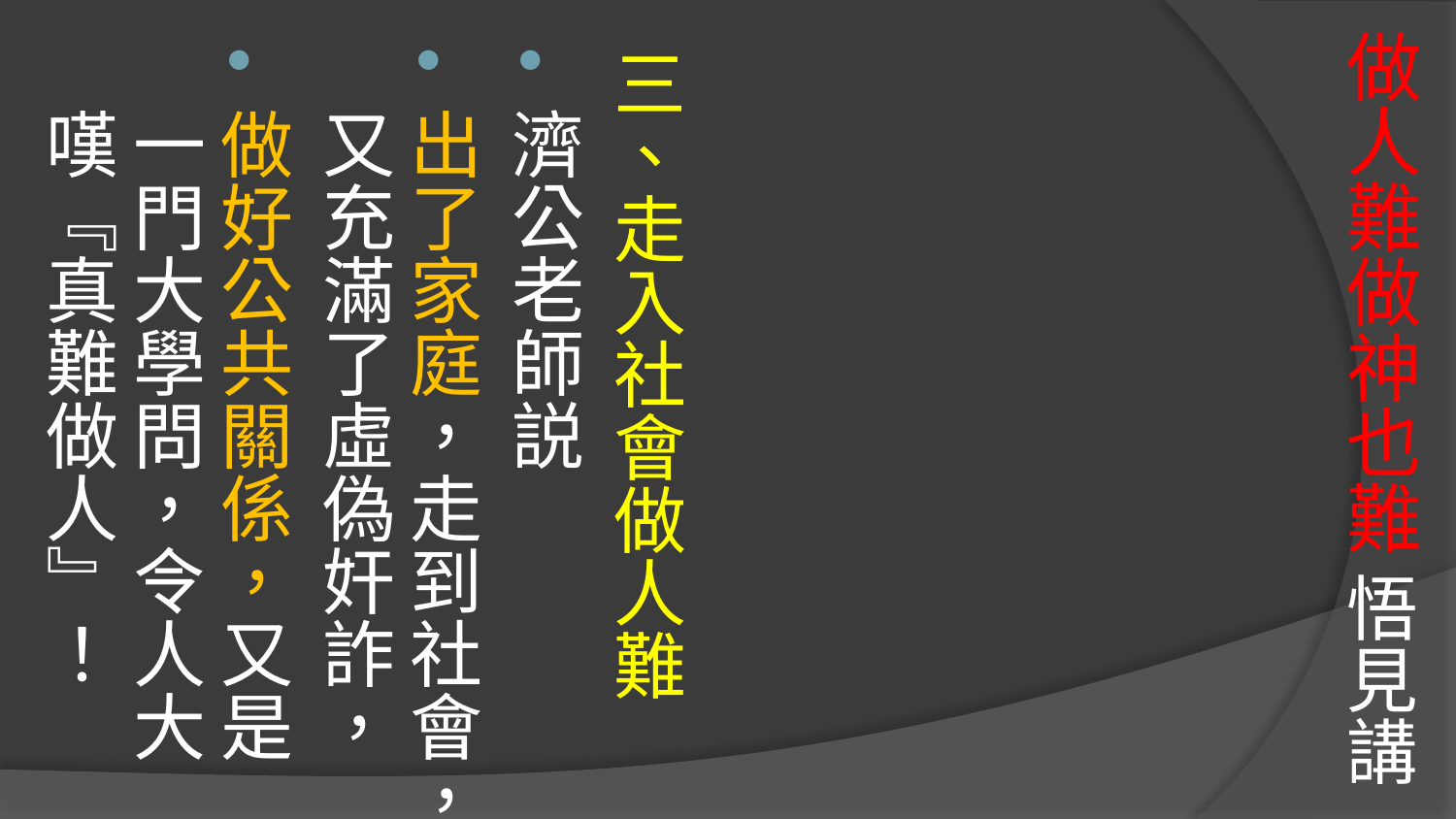

# 做人難做神也難 悟見講
三、走入社會做人難
濟公老師説
出了家庭，走到社會，又充滿了虛偽奸詐，
做好公共關係，又是一門大學問，令人大嘆『真難做人』！